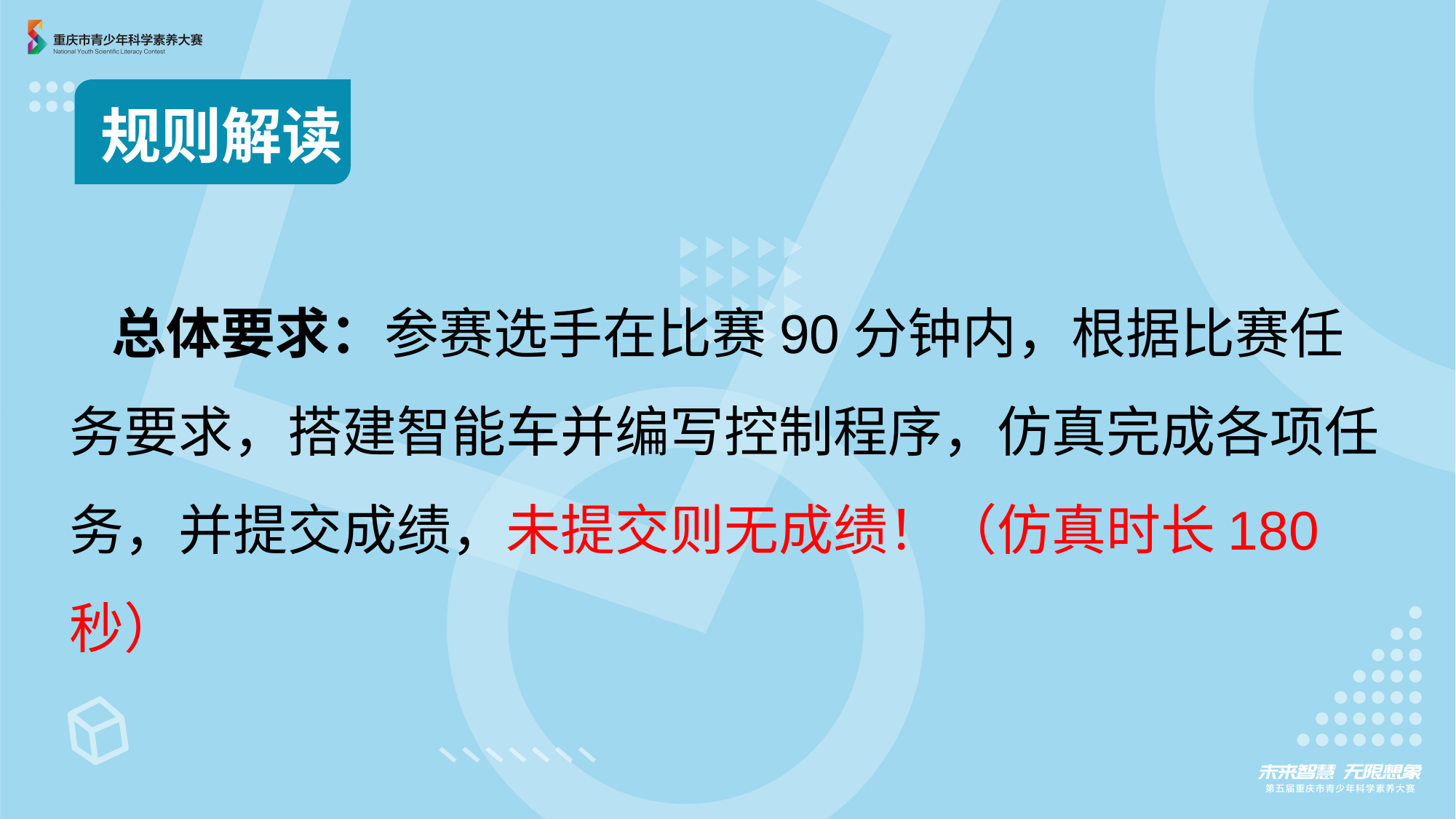

规则解读
总体要求：参赛选手在比赛90分钟内，根据比赛任务要求，搭建智能车并编写控制程序，仿真完成各项任务，并提交成绩，未提交则无成绩！（仿真时长180秒）